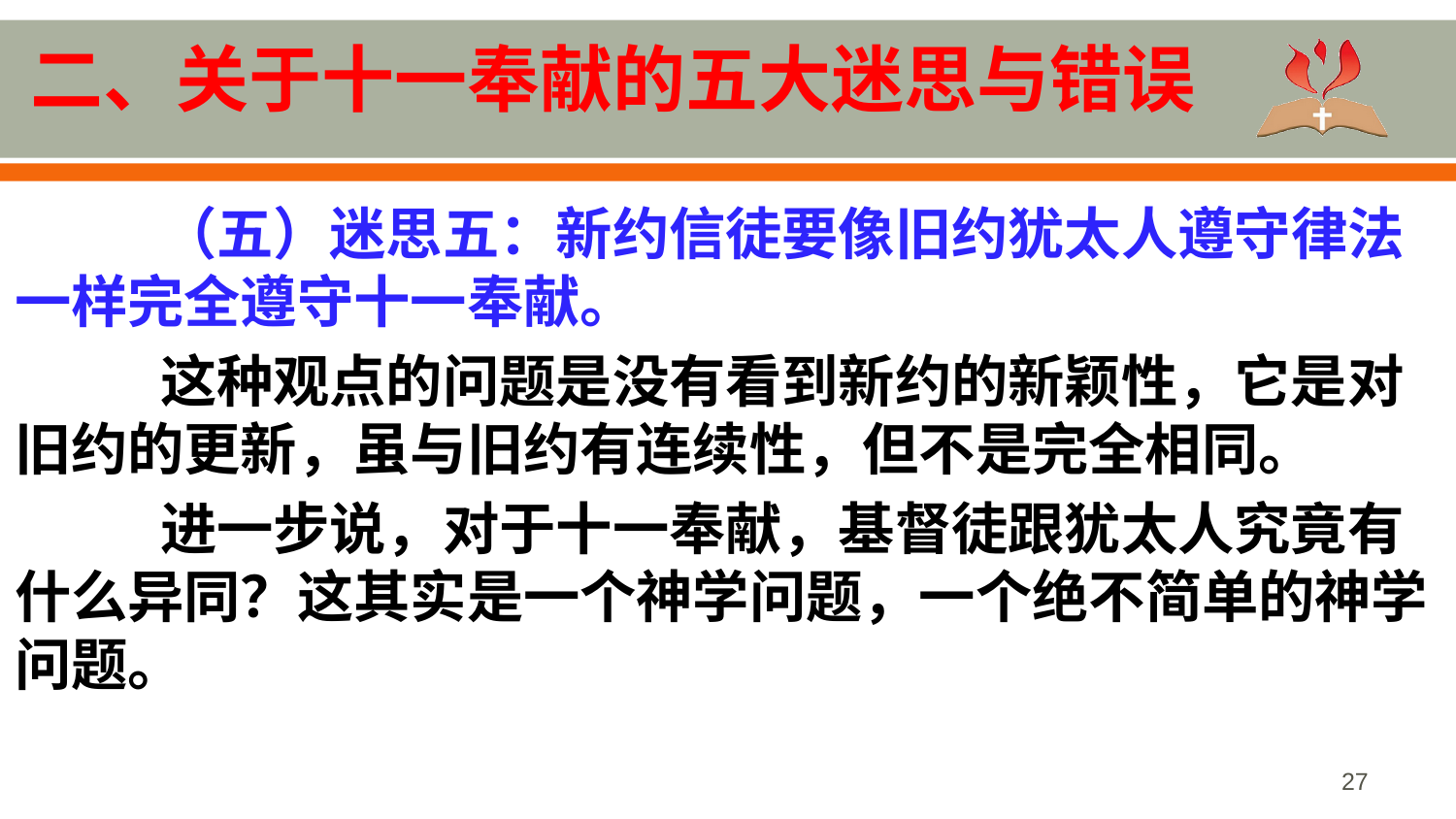

# 二、关于十一奉献的五大迷思与错误
	（五）迷思五：新约信徒要像旧约犹太人遵守律法一样完全遵守十一奉献。
	这种观点的问题是没有看到新约的新颖性，它是对旧约的更新，虽与旧约有连续性，但不是完全相同。
	进一步说，对于十一奉献，基督徒跟犹太人究竟有什么异同？这其实是一个神学问题，一个绝不简单的神学问题。

27